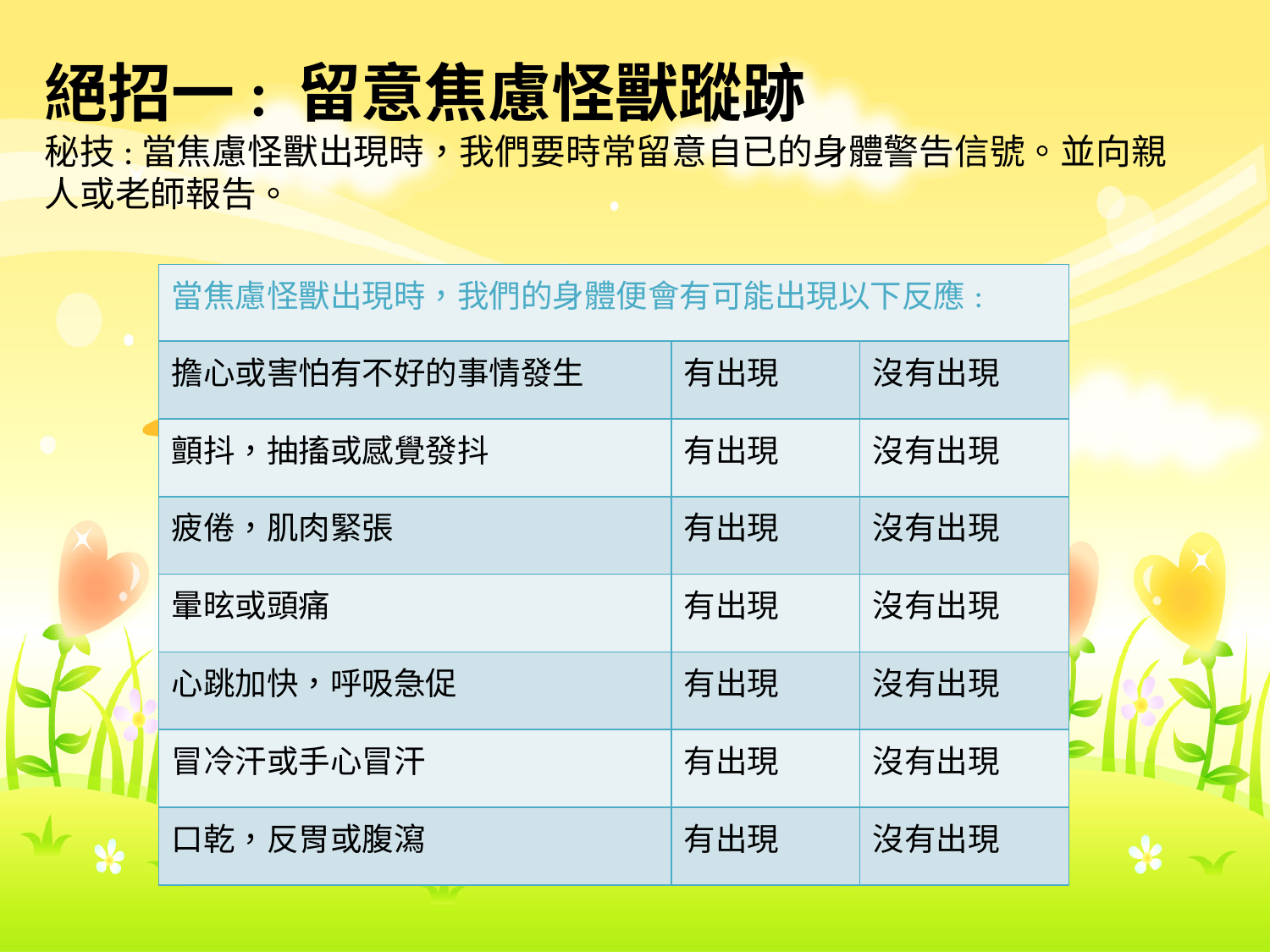

# 絕招一: 留意焦慮怪獸蹤跡 秘技:當焦慮怪獸出現時，我們要時常留意自已的身體警告信號。並向親人或老師報告。
| 當焦慮怪獸出現時，我們的身體便會有可能出現以下反應: |  |  |
| --- | --- | --- |
| 擔心或害怕有不好的事情發生 | 有出現 | 沒有出現 |
| 顫抖，抽搐或感覺發抖 | 有出現 | 沒有出現 |
| 疲倦，肌肉緊張 | 有出現 | 沒有出現 |
| 暈昡或頭痛 | 有出現 | 沒有出現 |
| 心跳加快，呼吸急促 | 有出現 | 沒有出現 |
| 冒冷汗或手心冒汗 | 有出現 | 沒有出現 |
| 口乾，反胃或腹瀉 | 有出現 | 沒有出現 |